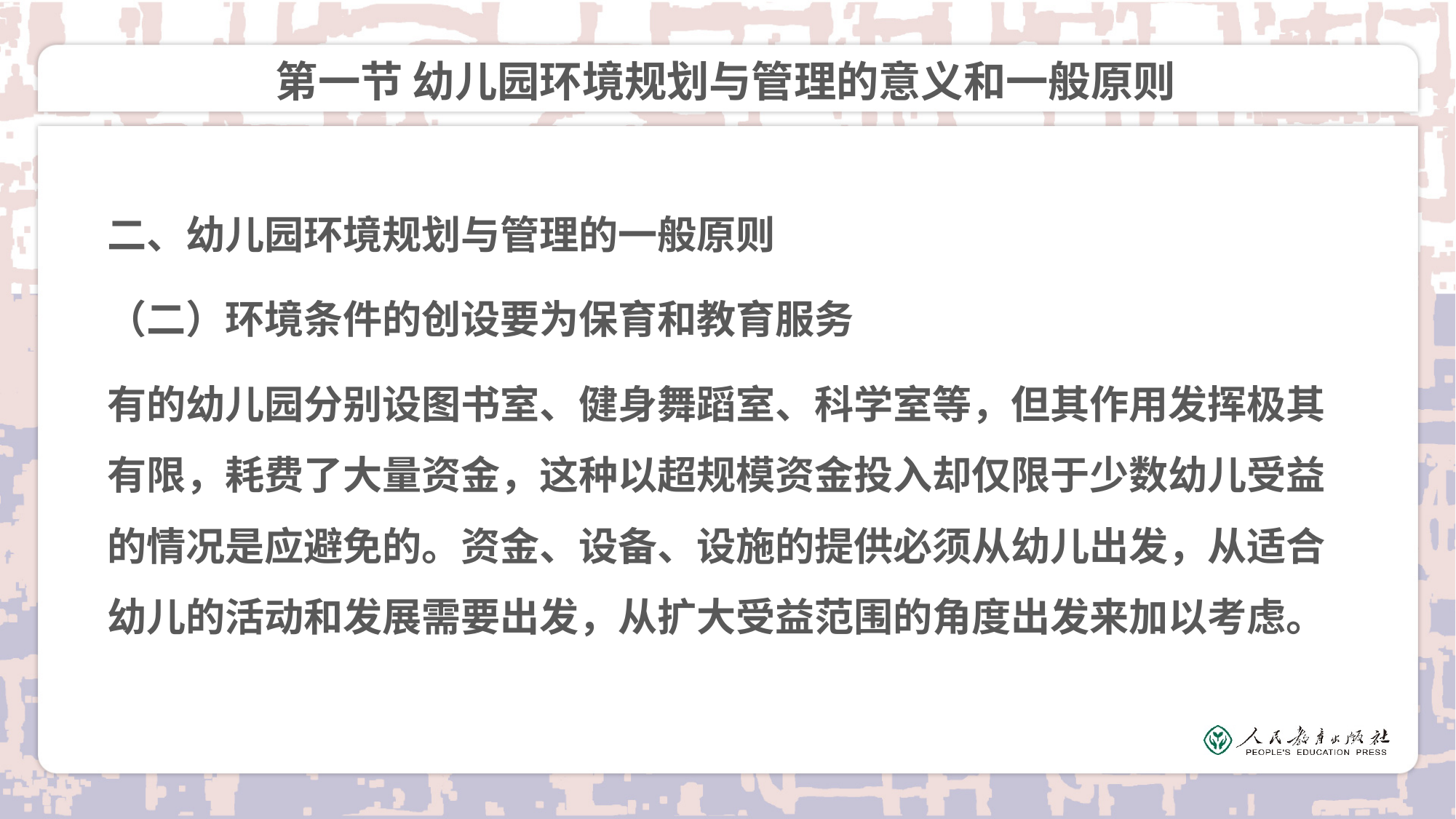

# 第一节 幼儿园环境规划与管理的意义和一般原则
二、幼儿园环境规划与管理的一般原则
（二）环境条件的创设要为保育和教育服务
有的幼儿园分别设图书室、健身舞蹈室、科学室等，但其作用发挥极其有限，耗费了大量资金，这种以超规模资金投入却仅限于少数幼儿受益的情况是应避免的。资金、设备、设施的提供必须从幼儿出发，从适合幼儿的活动和发展需要出发，从扩大受益范围的角度出发来加以考虑。